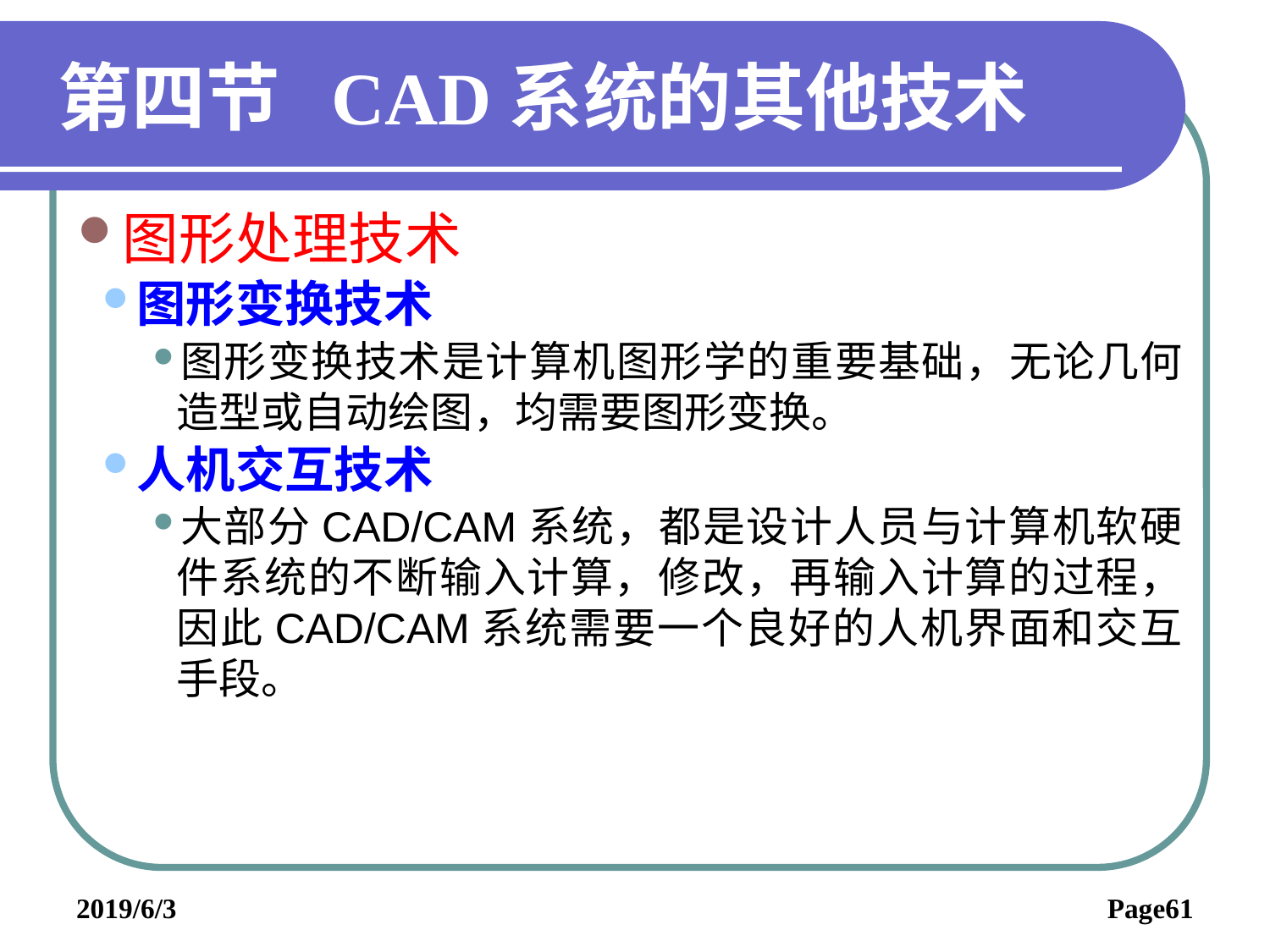

# 第四节  CAD系统的其他技术
图形处理技术
图形变换技术
图形变换技术是计算机图形学的重要基础，无论几何造型或自动绘图，均需要图形变换。
人机交互技术
大部分CAD/CAM系统，都是设计人员与计算机软硬件系统的不断输入计算，修改，再输入计算的过程，因此CAD/CAM系统需要一个良好的人机界面和交互手段。
2019/6/3
Page61